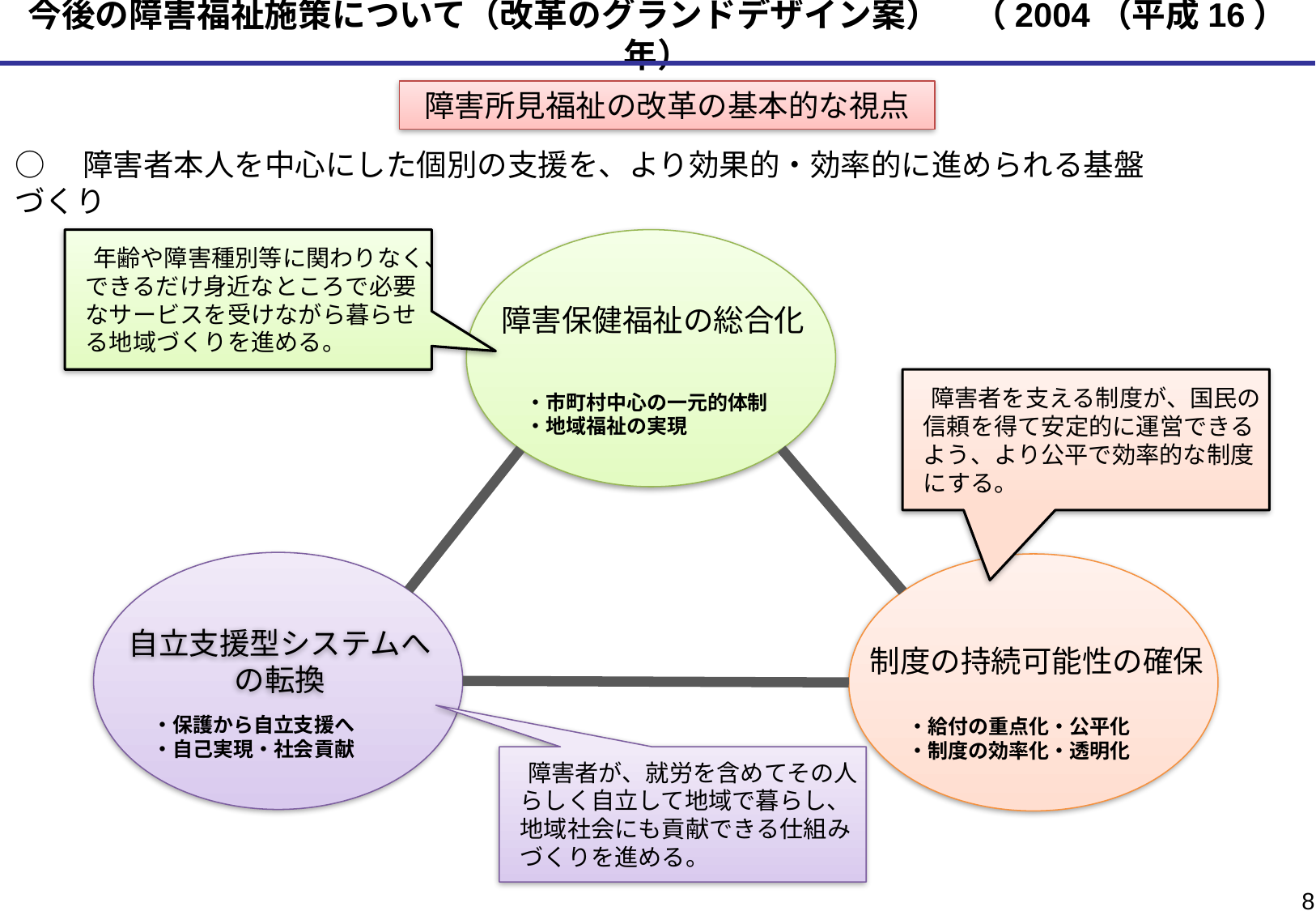

# 今後の障害福祉施策について（改革のグランドデザイン案）　（2004（平成16）年）
障害所見福祉の改革の基本的な視点
○　障害者本人を中心にした個別の支援を、より効果的・効率的に進められる基盤づくり
　年齢や障害種別等に関わりなく、できるだけ身近なところで必要なサービスを受けながら暮らせる地域づくりを進める。

・市町村中心の一元的体制
・地域福祉の実現
障害保健福祉の総合化
　障害者を支える制度が、国民の信頼を得て安定的に運営できるよう、より公平で効率的な制度にする。

・保護から自立支援へ
・自己実現・社会貢献
自立支援型システムへの転換

・給付の重点化・公平化
・制度の効率化・透明化
制度の持続可能性の確保
　障害者が、就労を含めてその人らしく自立して地域で暮らし、地域社会にも貢献できる仕組みづくりを進める。
8